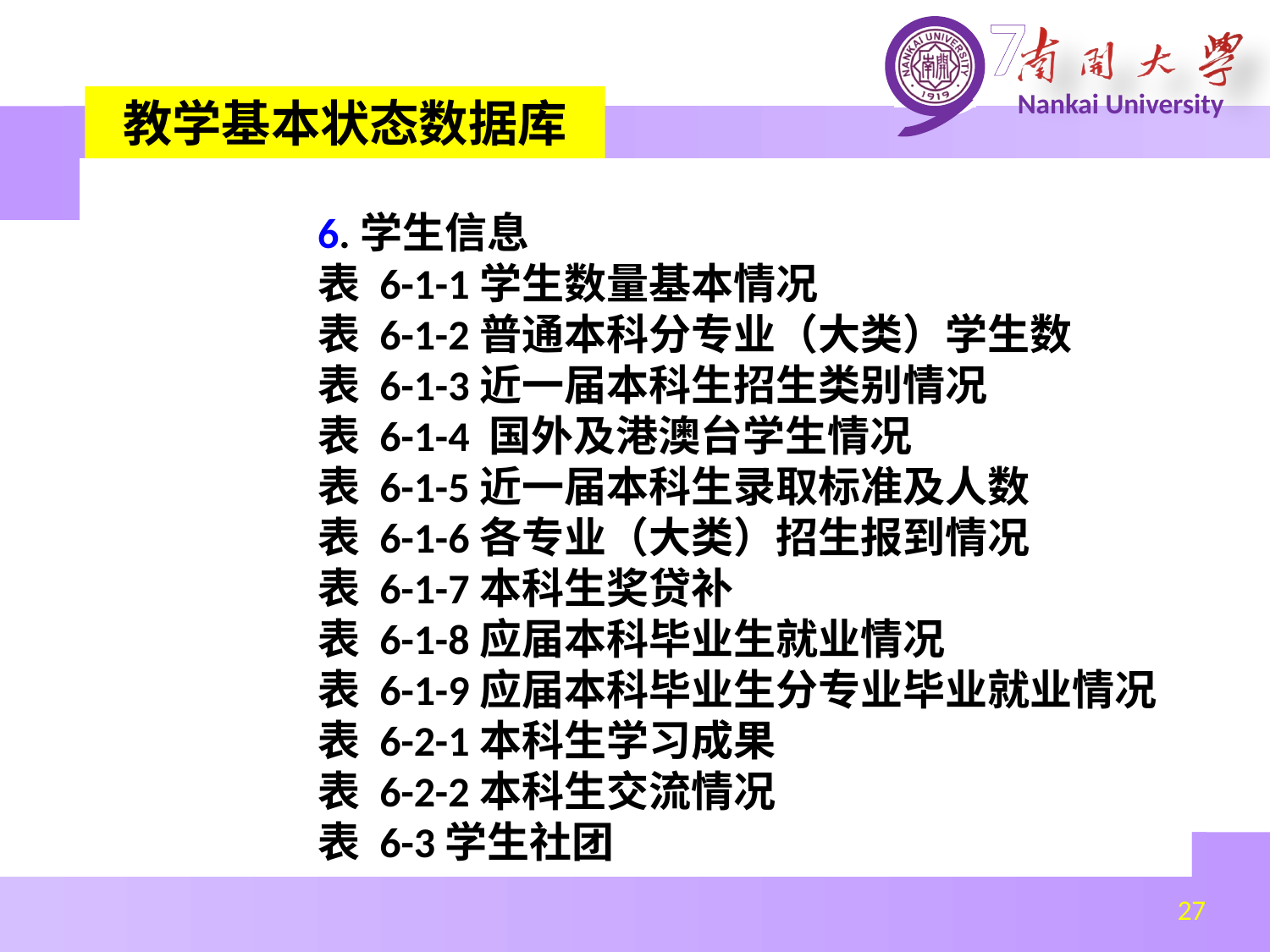

教学基本状态数据库
6.学生信息
表 6-1-1学生数量基本情况
表 6-1-2普通本科分专业（大类）学生数
表 6-1-3近一届本科生招生类别情况
表 6-1-4 国外及港澳台学生情况
表 6-1-5近一届本科生录取标准及人数
表 6-1-6各专业（大类）招生报到情况
表 6-1-7本科生奖贷补
表 6-1-8应届本科毕业生就业情况
表 6-1-9应届本科毕业生分专业毕业就业情况
表 6-2-1本科生学习成果
表 6-2-2本科生交流情况
表 6-3	学生社团